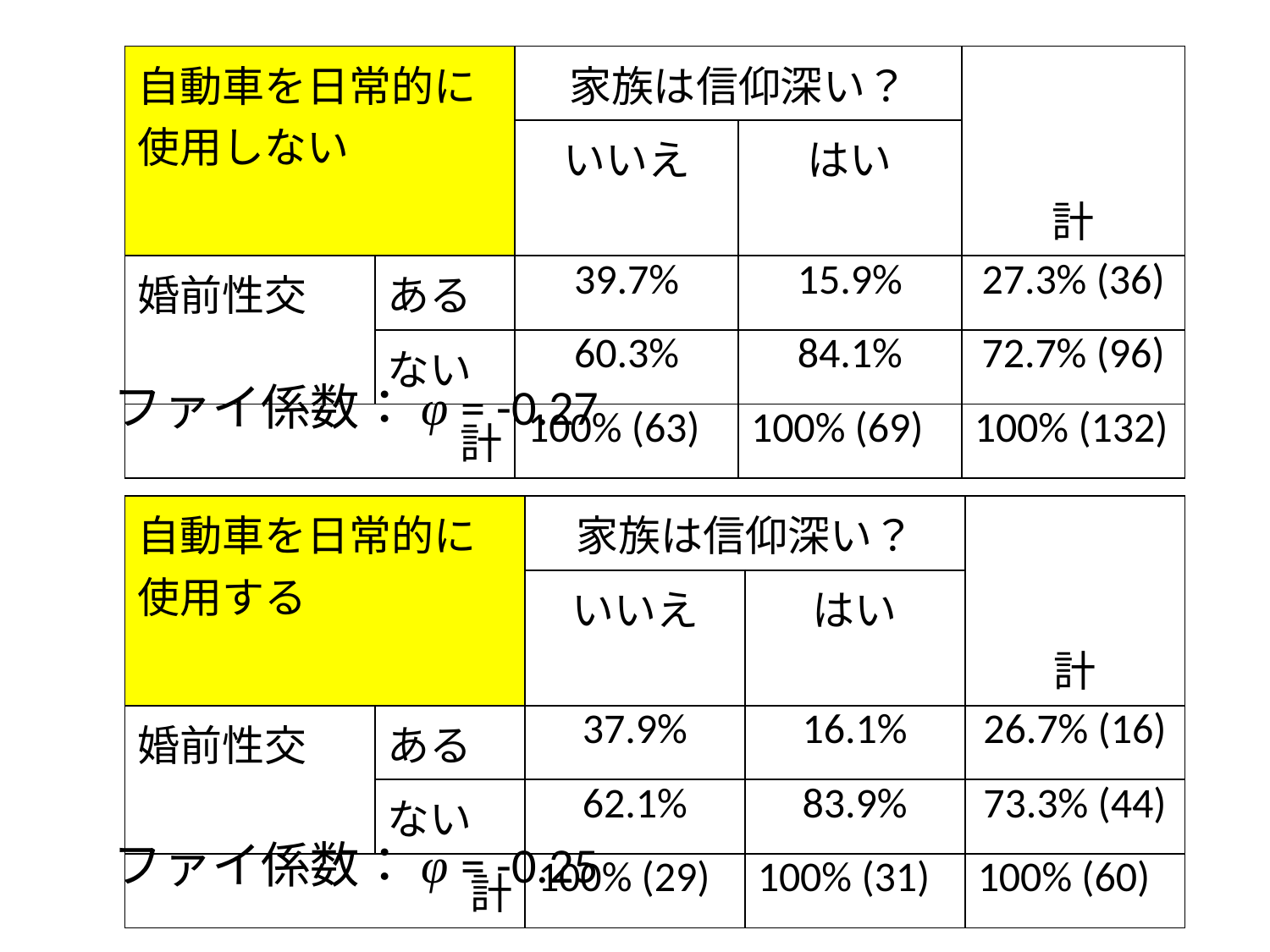

| 自動車を日常的に使用しない |  | 家族は信仰深い？ |  | 計 |
| --- | --- | --- | --- | --- |
|  |  | いいえ | はい |  |
| 婚前性交 | ある | 39.7% | 15.9% | 27.3% (36) |
|  | ない | 60.3% | 84.1% | 72.7% (96) |
| 計 |  | 100% (63) | 100% (69) | 100% (132) |
ファイ係数：φ = -0.27
| 自動車を日常的に使用する |  | 家族は信仰深い？ |  | 計 |
| --- | --- | --- | --- | --- |
|  |  | いいえ | はい |  |
| 婚前性交 | ある | 37.9% | 16.1% | 26.7% (16) |
|  | ない | 62.1% | 83.9% | 73.3% (44) |
| 計 |  | 100% (29) | 100% (31) | 100% (60) |
ファイ係数：φ = -0.25